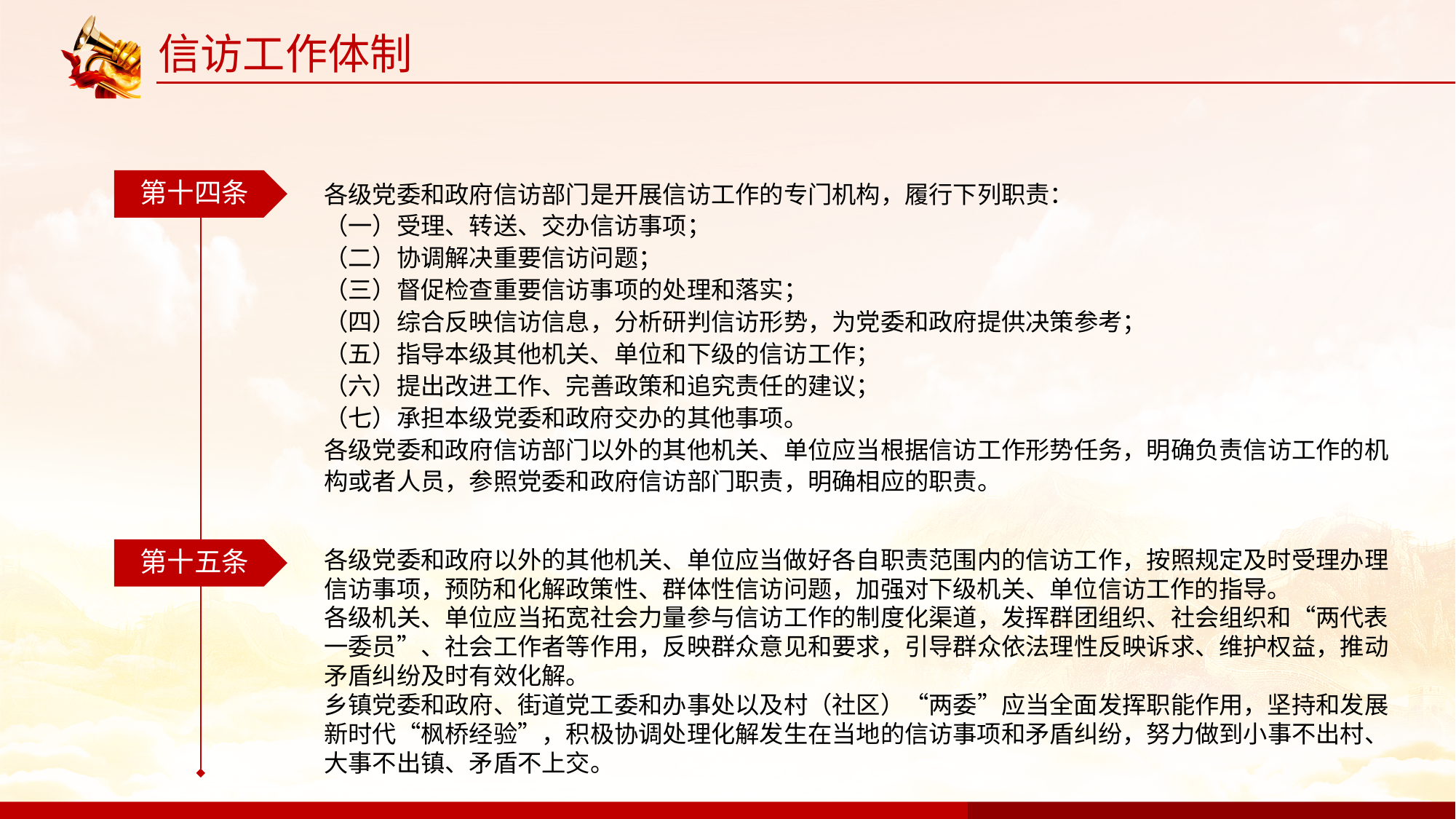

信访工作体制
第十四条

各级党委和政府信访部门是开展信访工作的专门机构，履行下列职责：
（一）受理、转送、交办信访事项；
（二）协调解决重要信访问题；
（三）督促检查重要信访事项的处理和落实；
（四）综合反映信访信息，分析研判信访形势，为党委和政府提供决策参考；
（五）指导本级其他机关、单位和下级的信访工作；
（六）提出改进工作、完善政策和追究责任的建议；
（七）承担本级党委和政府交办的其他事项。
各级党委和政府信访部门以外的其他机关、单位应当根据信访工作形势任务，明确负责信访工作的机构或者人员，参照党委和政府信访部门职责，明确相应的职责。

第十五条

各级党委和政府以外的其他机关、单位应当做好各自职责范围内的信访工作，按照规定及时受理办理信访事项，预防和化解政策性、群体性信访问题，加强对下级机关、单位信访工作的指导。
各级机关、单位应当拓宽社会力量参与信访工作的制度化渠道，发挥群团组织、社会组织和“两代表一委员”、社会工作者等作用，反映群众意见和要求，引导群众依法理性反映诉求、维护权益，推动矛盾纠纷及时有效化解。
乡镇党委和政府、街道党工委和办事处以及村（社区）“两委”应当全面发挥职能作用，坚持和发展新时代“枫桥经验”，积极协调处理化解发生在当地的信访事项和矛盾纠纷，努力做到小事不出村、大事不出镇、矛盾不上交。